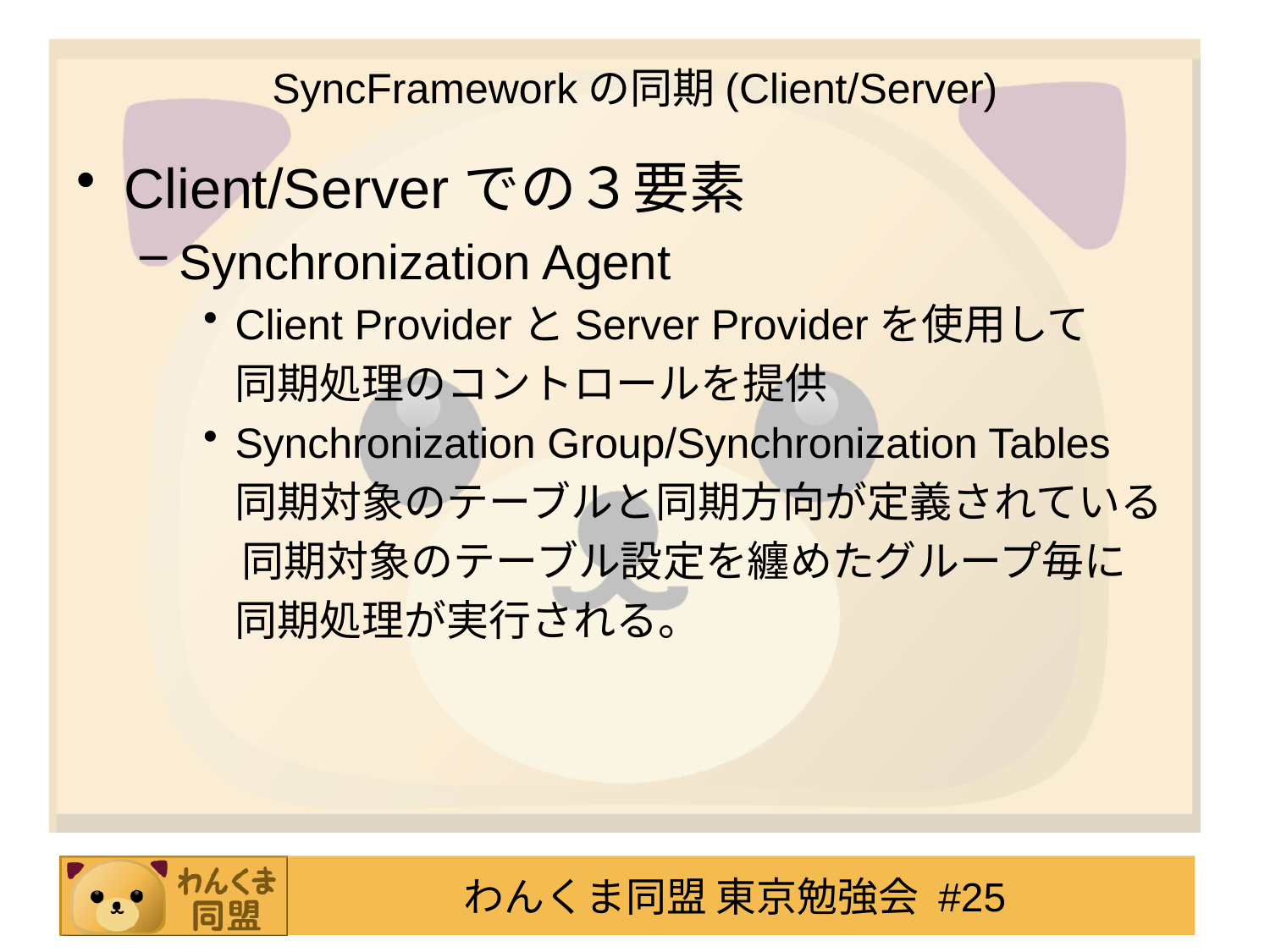

# SyncFrameworkの同期(Client/Server)
Client/Serverでの３要素
Synchronization Agent
Client ProviderとServer Providerを使用して
	同期処理のコントロールを提供
Synchronization Group/Synchronization Tables
	同期対象のテーブルと同期方向が定義されている
   同期対象のテーブル設定を纏めたグループ毎に
	同期処理が実行される。